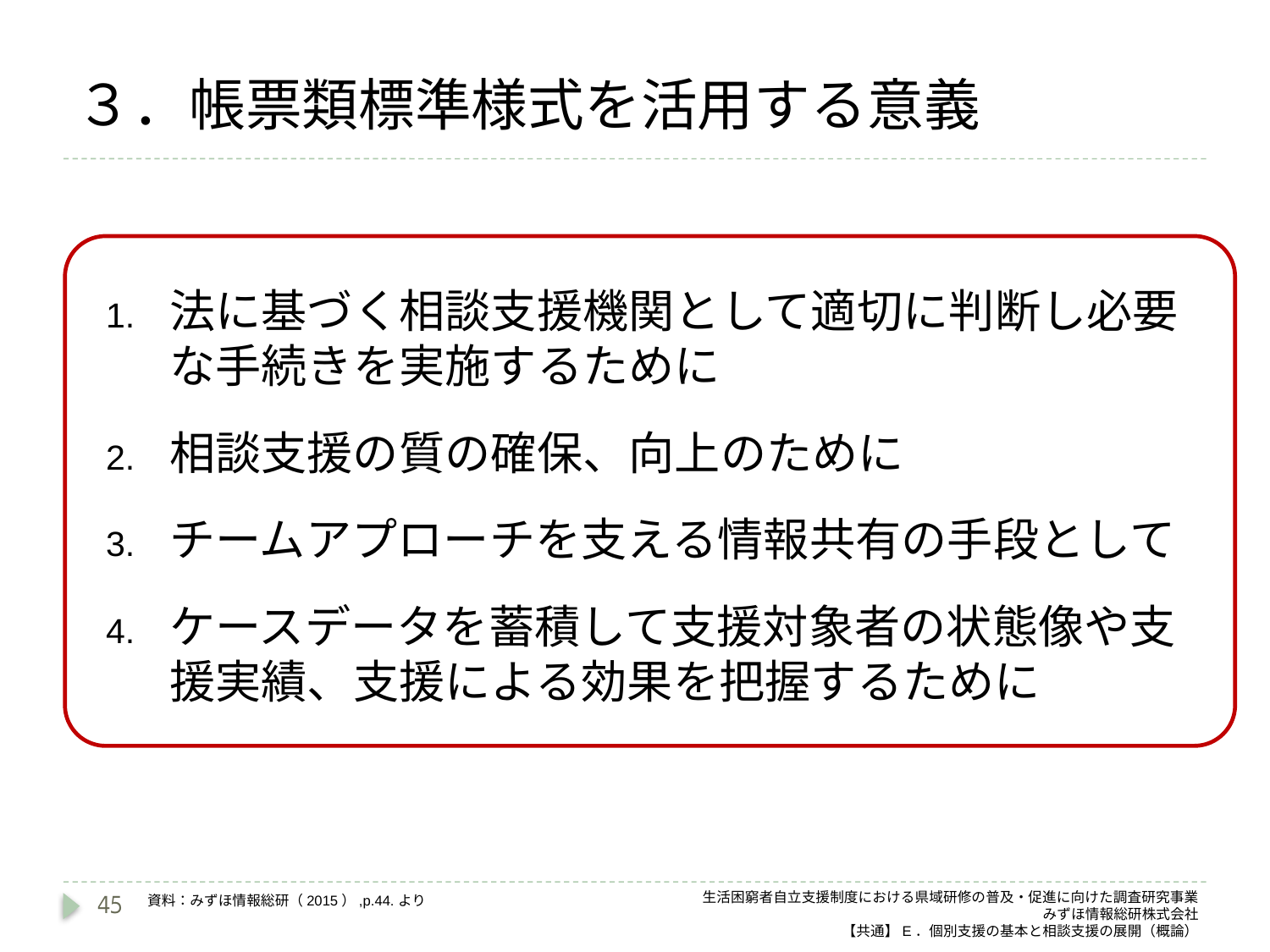

# ３．帳票類標準様式を活用する意義

法に基づく相談支援機関として適切に判断し必要な手続きを実施するために
相談支援の質の確保、向上のために
チームアプローチを支える情報共有の手段として
ケースデータを蓄積して支援対象者の状態像や支援実績、支援による効果を把握するために

45
生活困窮者自立支援制度における県域研修の普及・促進に向けた調査研究事業
みずほ情報総研株式会社
【共通】E．個別支援の基本と相談支援の展開（概論）

資料：みずほ情報総研（2015）,p.44.より